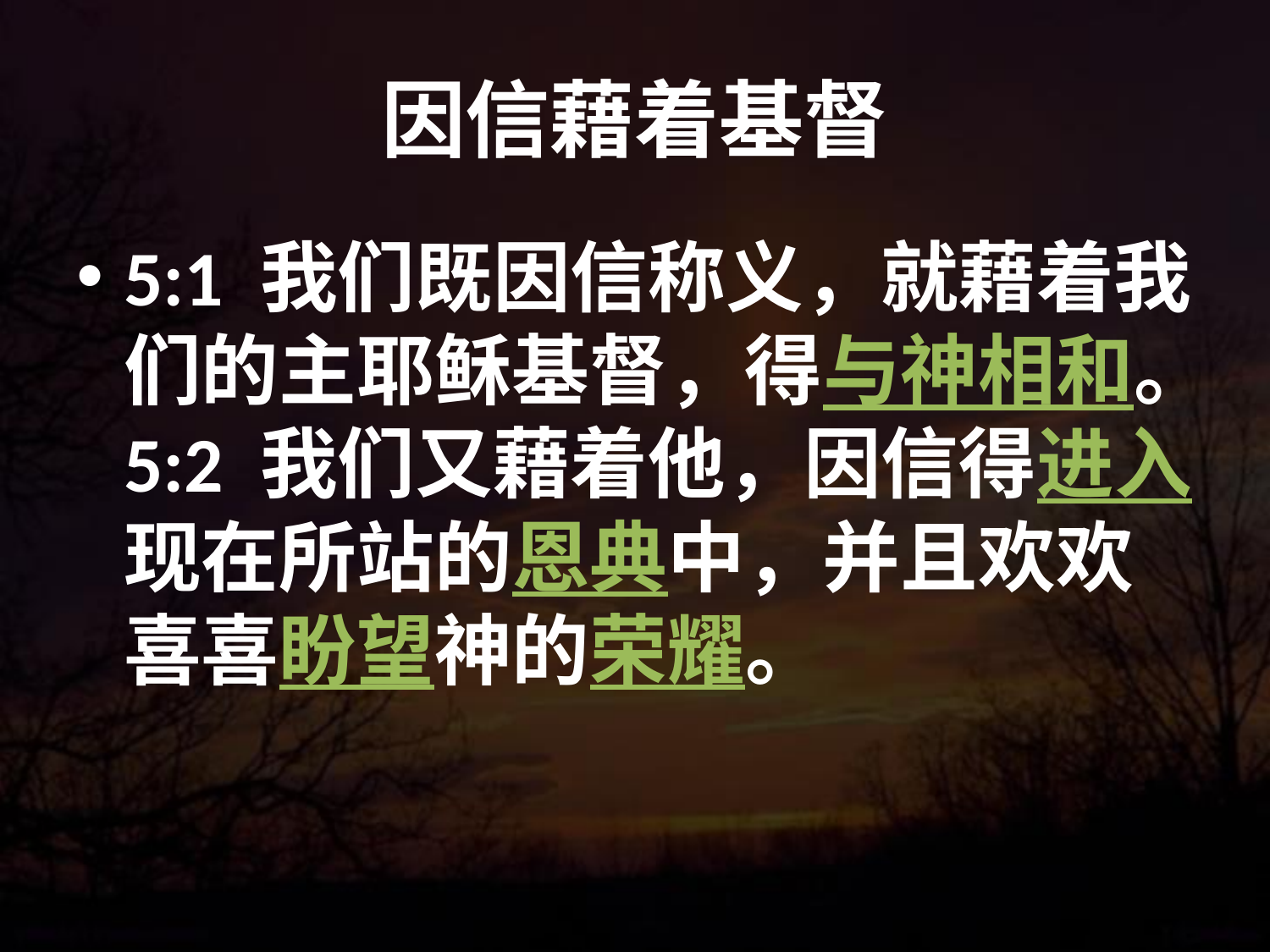

# 因信藉着基督
5:1 我们既因信称义，就藉着我们的主耶稣基督，得与神相和。5:2 我们又藉着他，因信得进入现在所站的恩典中，并且欢欢喜喜盼望神的荣耀。